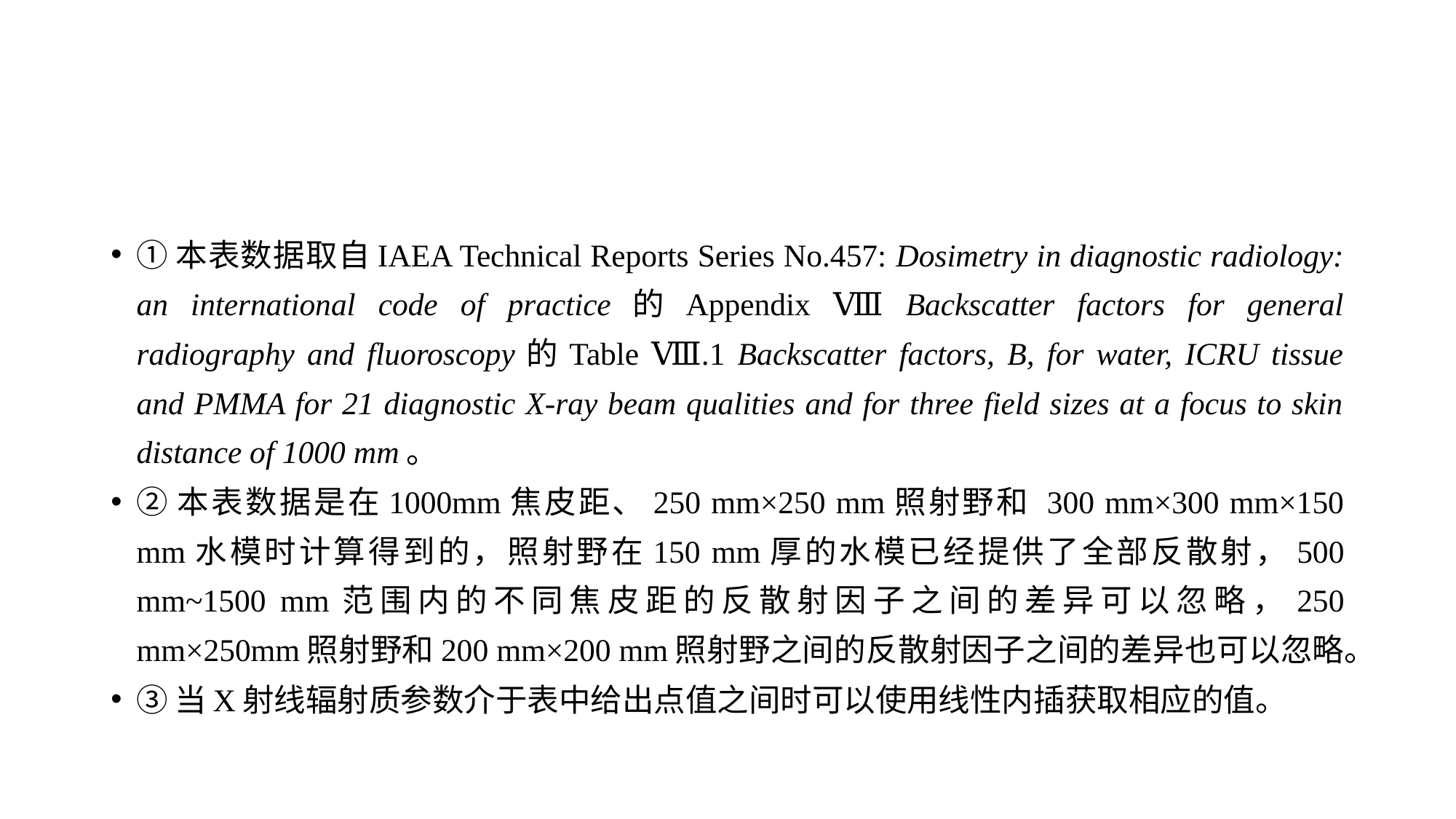

#
①本表数据取自IAEA Technical Reports Series No.457: Dosimetry in diagnostic radiology: an international code of practice的Appendix Ⅷ Backscatter factors for general radiography and fluoroscopy的Table Ⅷ.1 Backscatter factors, B, for water, ICRU tissue and PMMA for 21 diagnostic X-ray beam qualities and for three field sizes at a focus to skin distance of 1000 mm。
②本表数据是在1000mm焦皮距、250 mm×250 mm照射野和 300 mm×300 mm×150 mm水模时计算得到的，照射野在150 mm厚的水模已经提供了全部反散射，500 mm~1500 mm范围内的不同焦皮距的反散射因子之间的差异可以忽略，250 mm×250mm照射野和200 mm×200 mm照射野之间的反散射因子之间的差异也可以忽略。
③当X射线辐射质参数介于表中给出点值之间时可以使用线性内插获取相应的值。